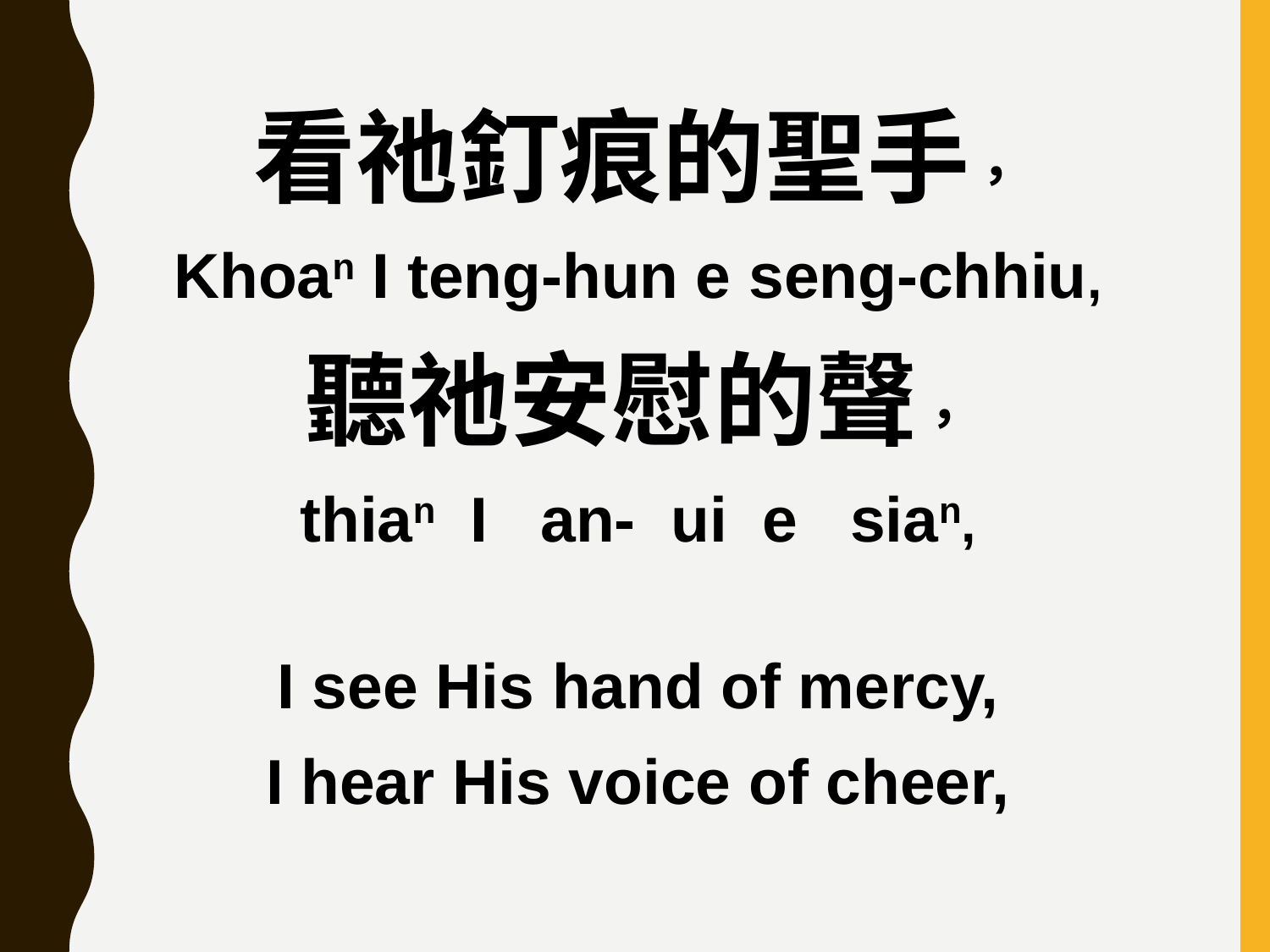

看祂釘痕的聖手，
Khoan I teng-hun e seng-chhiu,
聽祂安慰的聲，
thian  I   an-  ui  e   sian,

I see His hand of mercy,
I hear His voice of cheer,